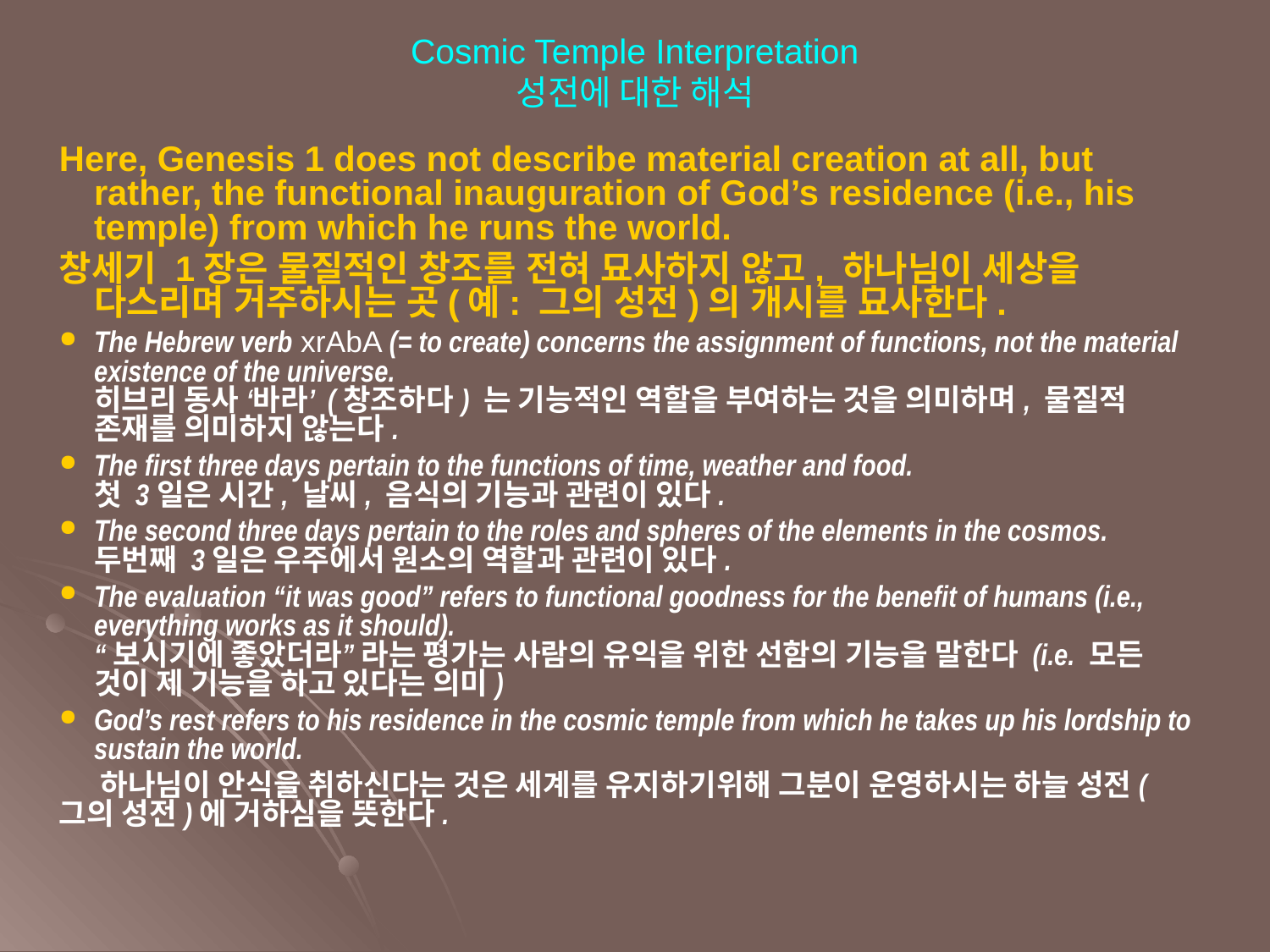

Cosmic Temple Interpretation
성전에 대한 해석
Here, Genesis 1 does not describe material creation at all, but rather, the functional inauguration of God’s residence (i.e., his temple) from which he runs the world.
창세기 1장은 물질적인 창조를 전혀 묘사하지 않고, 하나님이 세상을 다스리며 거주하시는 곳(예: 그의 성전)의 개시를 묘사한다.
The Hebrew verb xrAbA (= to create) concerns the assignment of functions, not the material existence of the universe.
히브리 동사 ‘바라’ (창조하다) 는 기능적인 역할을 부여하는 것을 의미하며, 물질적 존재를 의미하지 않는다.
The first three days pertain to the functions of time, weather and food.
첫 3일은 시간, 날씨, 음식의 기능과 관련이 있다.
The second three days pertain to the roles and spheres of the elements in the cosmos.
두번째 3일은 우주에서 원소의 역할과 관련이 있다.
The evaluation “it was good” refers to functional goodness for the benefit of humans (i.e., everything works as it should).
“보시기에 좋았더라” 라는 평가는 사람의 유익을 위한 선함의 기능을 말한다 (i.e. 모든 것이 제 기능을 하고 있다는 의미)
God’s rest refers to his residence in the cosmic temple from which he takes up his lordship to sustain the world.
     하나님이 안식을 취하신다는 것은 세계를 유지하기위해 그분이 운영하시는 하늘 성전(그의 성전)에 거하심을 뜻한다.